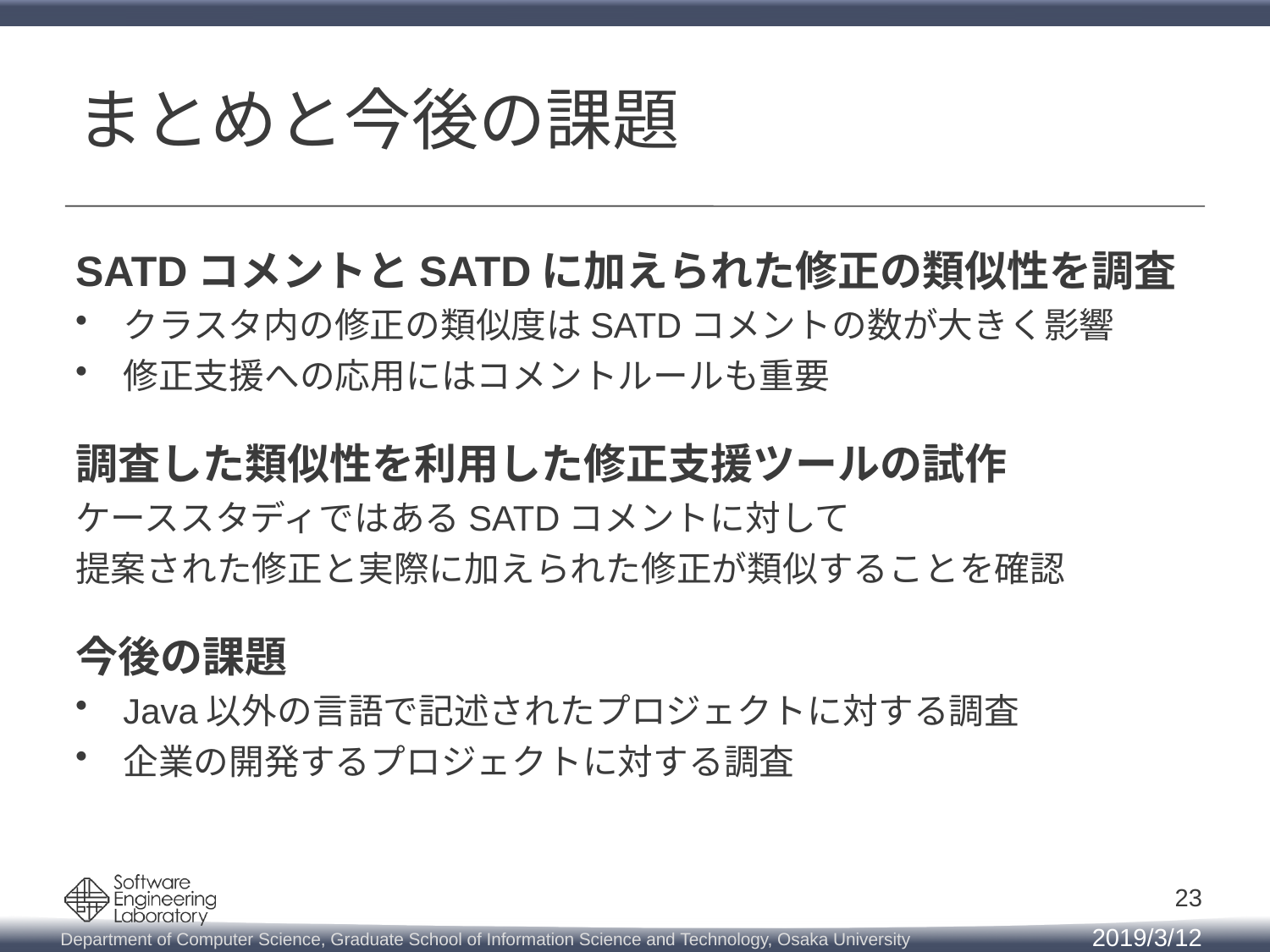

# まとめと今後の課題
SATDコメントとSATDに加えられた修正の類似性を調査
クラスタ内の修正の類似度はSATDコメントの数が大きく影響
修正支援への応用にはコメントルールも重要

調査した類似性を利用した修正支援ツールの試作
ケーススタディではあるSATDコメントに対して
提案された修正と実際に加えられた修正が類似することを確認

今後の課題
Java以外の言語で記述されたプロジェクトに対する調査
企業の開発するプロジェクトに対する調査

23
2019/3/12